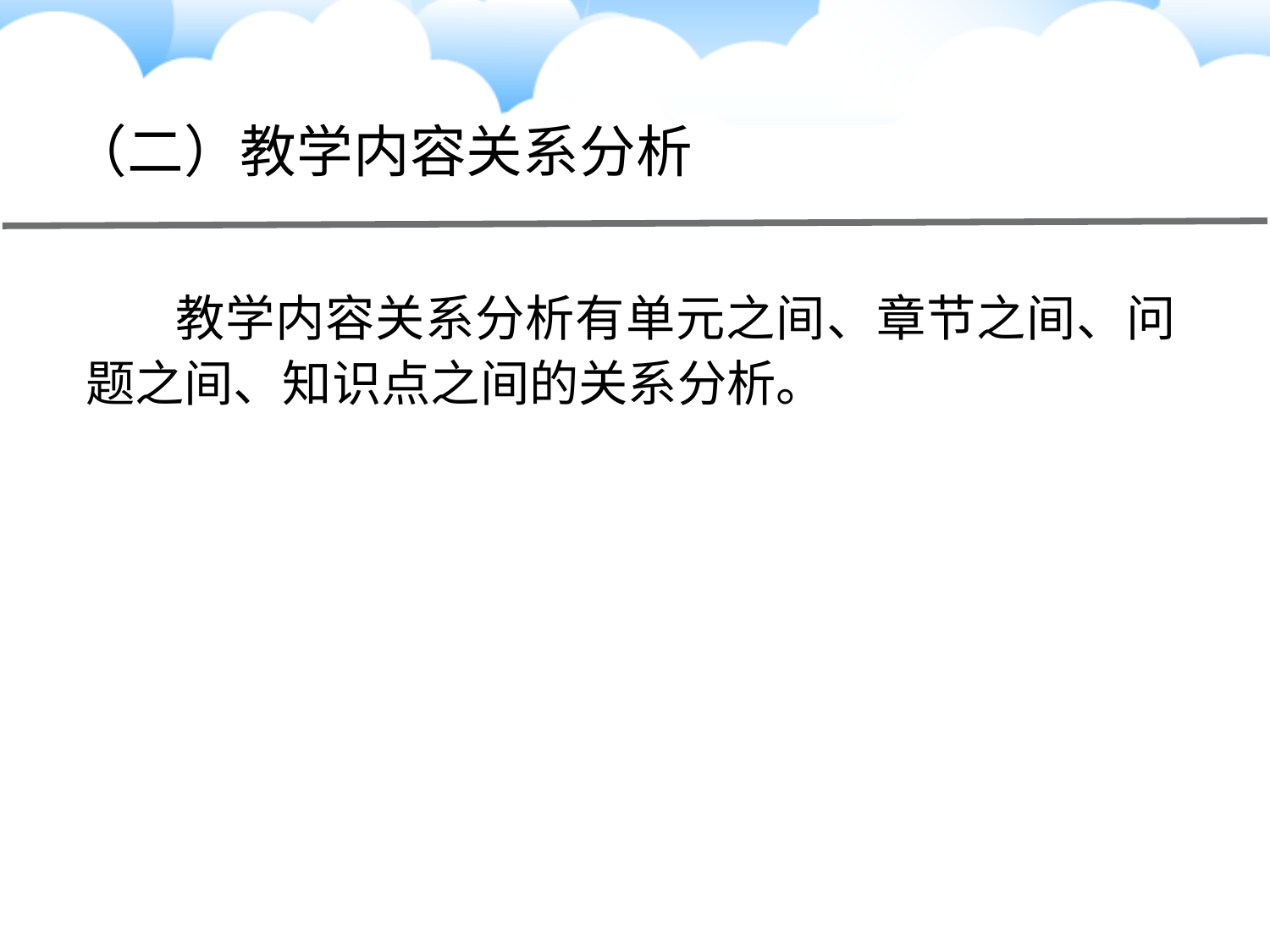

# （二）教学内容关系分析
 　　教学内容关系分析有单元之间、章节之间、问题之间、知识点之间的关系分析。